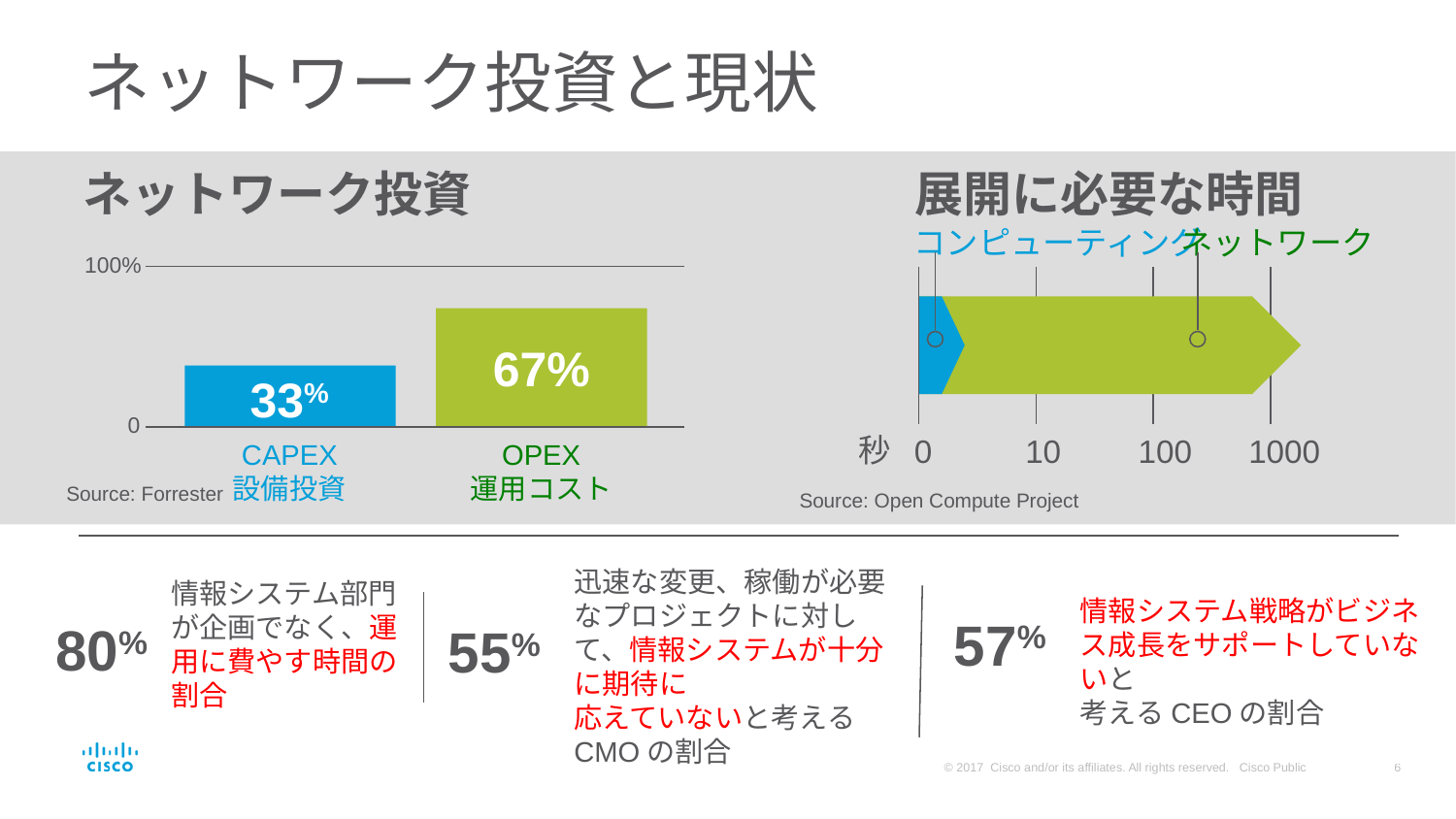

# ネットワーク投資と現状

ネットワーク投資
展開に必要な時間
ネットワーク
コンピューティング
100%

67%

33%

0
秒
0
10
100
1000
CAPEX
設備投資
OPEX
運用コスト
Source: Forrester
Source: Open Compute Project
57%
情報システム部門が企画でなく、運用に費やす時間の割合
80%
55%
情報システム戦略がビジネス成長をサポートしていないと
考えるCEOの割合
迅速な変更、稼働が必要なプロジェクトに対して、情報システムが十分に期待に
応えていないと考えるCMOの割合